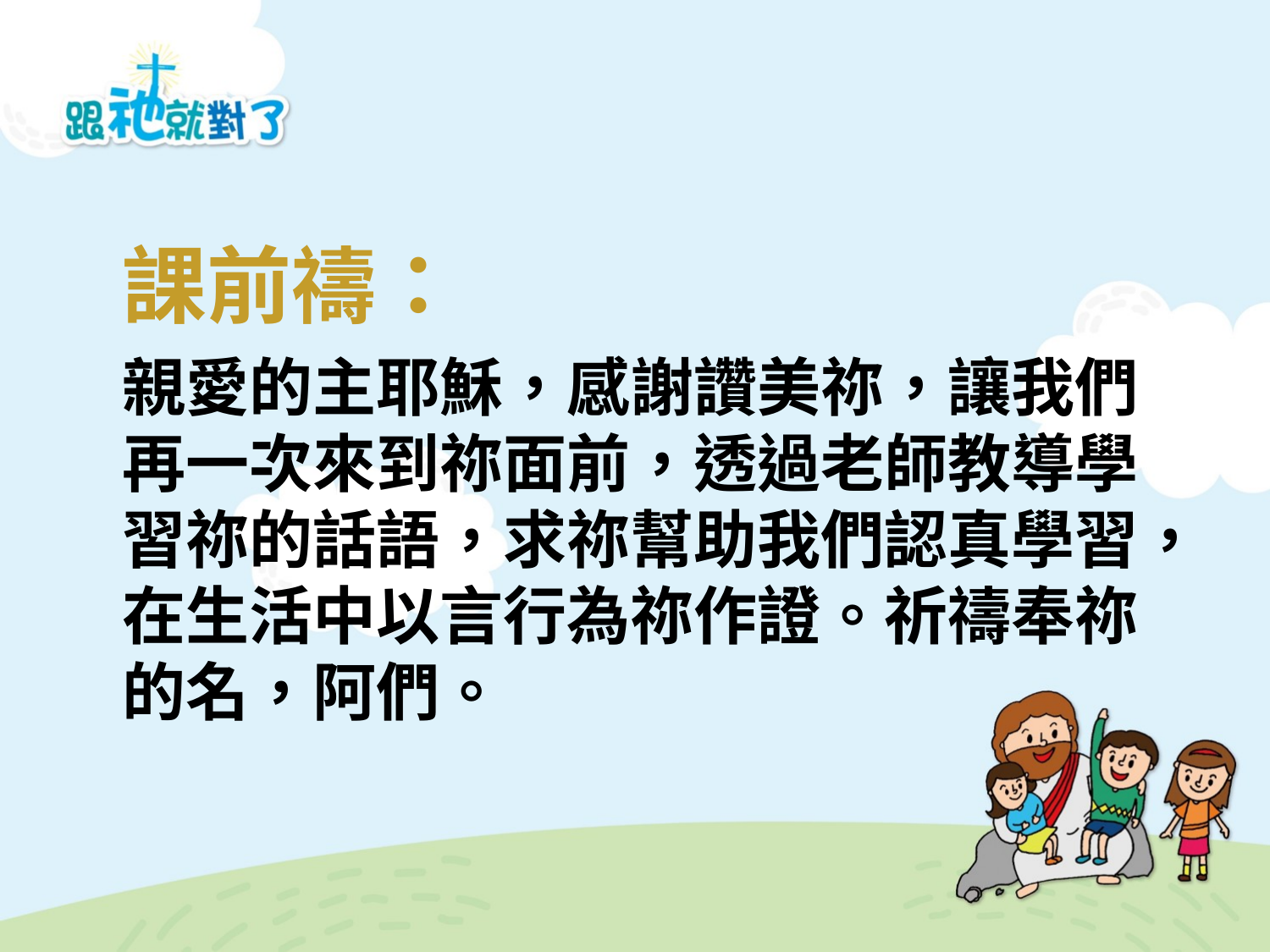

課前禱：
親愛的主耶穌，感謝讚美祢，讓我們再一次來到祢面前，透過老師教導學習祢的話語，求祢幫助我們認真學習，在生活中以言行為祢作證。祈禱奉祢的名，阿們。